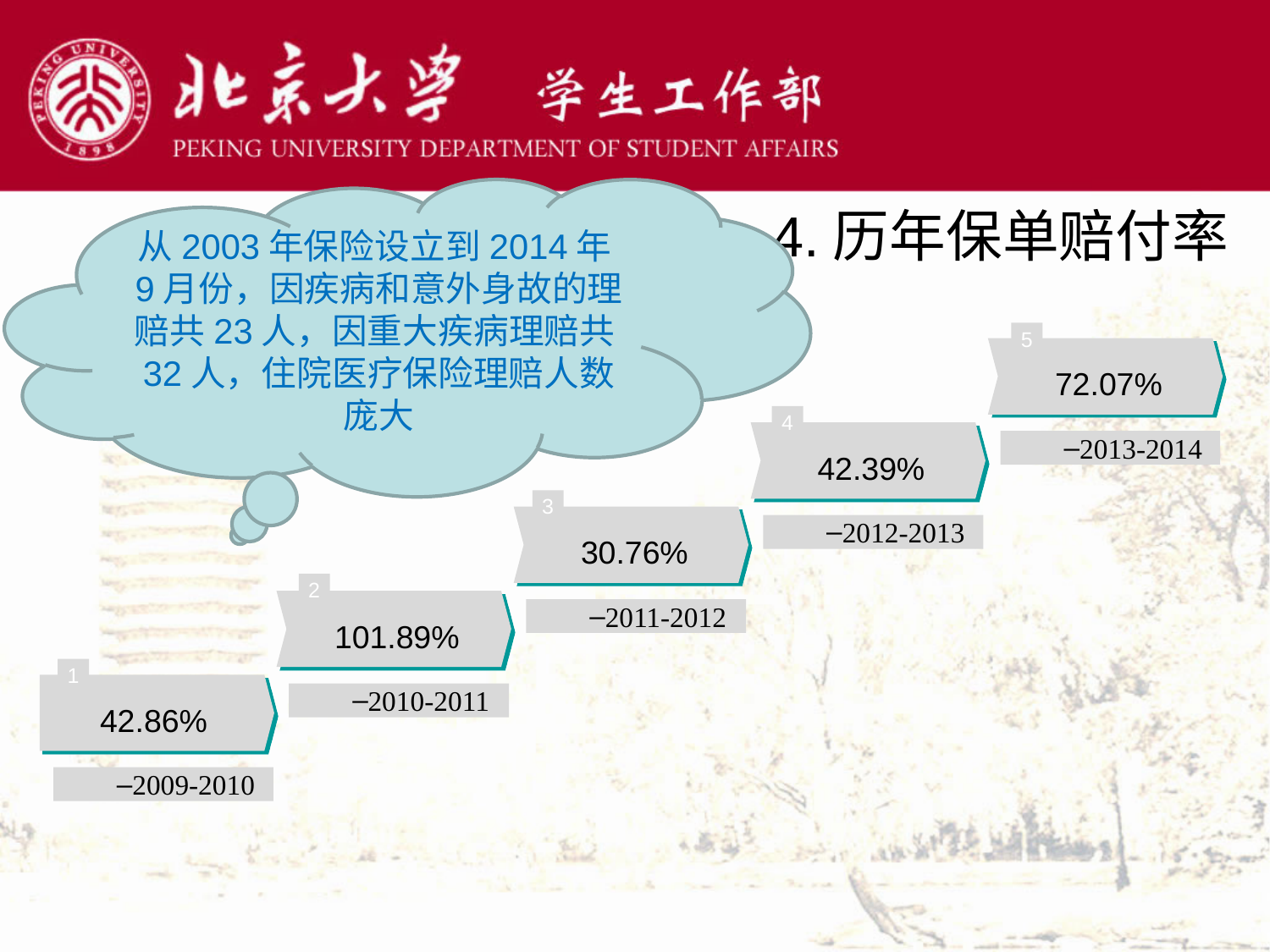

从2003年保险设立到2014年9月份，因疾病和意外身故的理赔共23人，因重大疾病理赔共32人，住院医疗保险理赔人数庞大
# 4.历年保单赔付率
5

72.07%
4

2013-2014
42.39%
3

2012-2013
30.76%
2

2011-2012
101.89%
1

2010-2011
42.86%
2009-2010